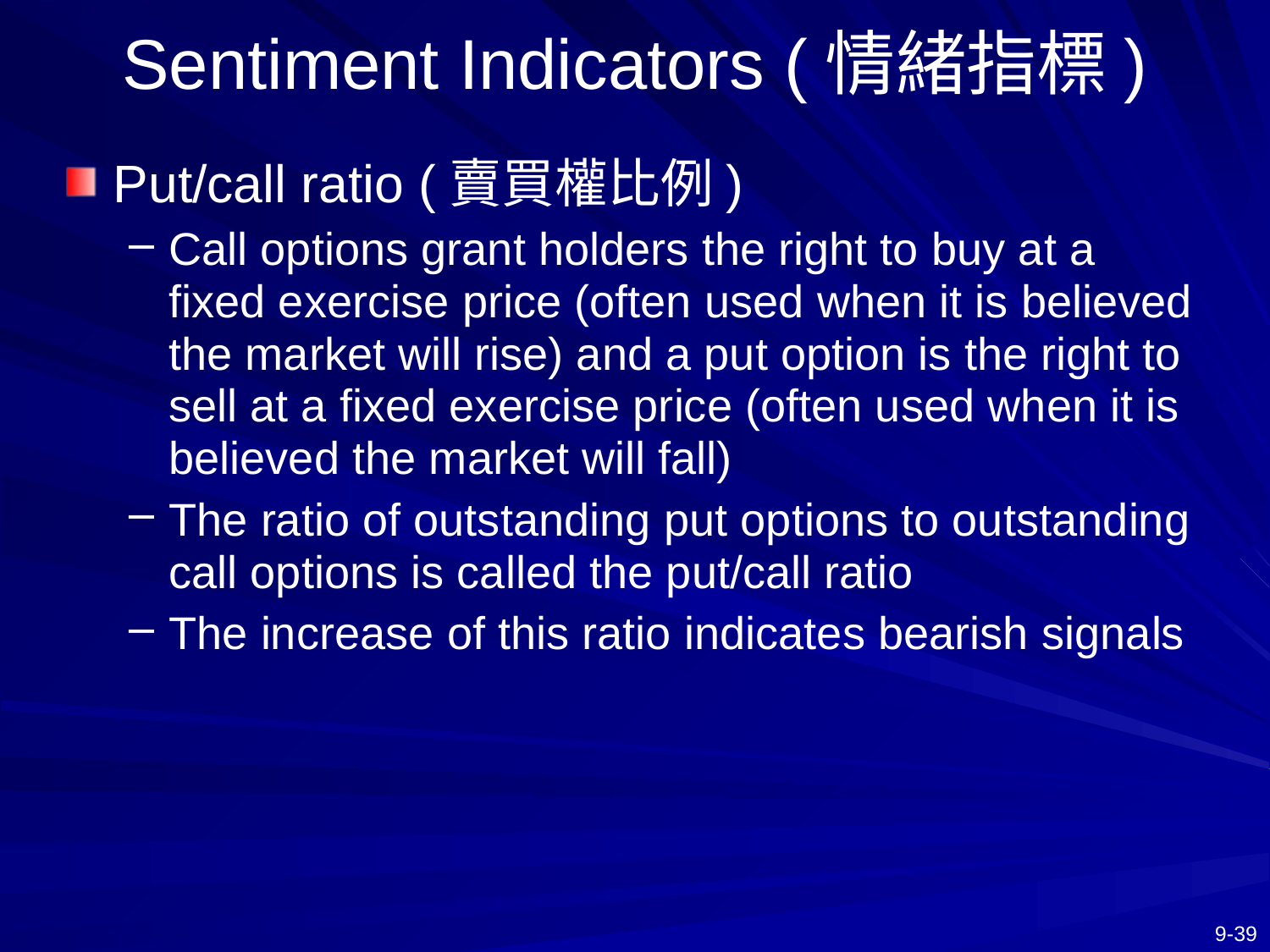

# Sentiment Indicators (情緒指標)
Put/call ratio (賣買權比例)
Call options grant holders the right to buy at a fixed exercise price (often used when it is believed the market will rise) and a put option is the right to sell at a fixed exercise price (often used when it is believed the market will fall)
The ratio of outstanding put options to outstanding call options is called the put/call ratio
The increase of this ratio indicates bearish signals